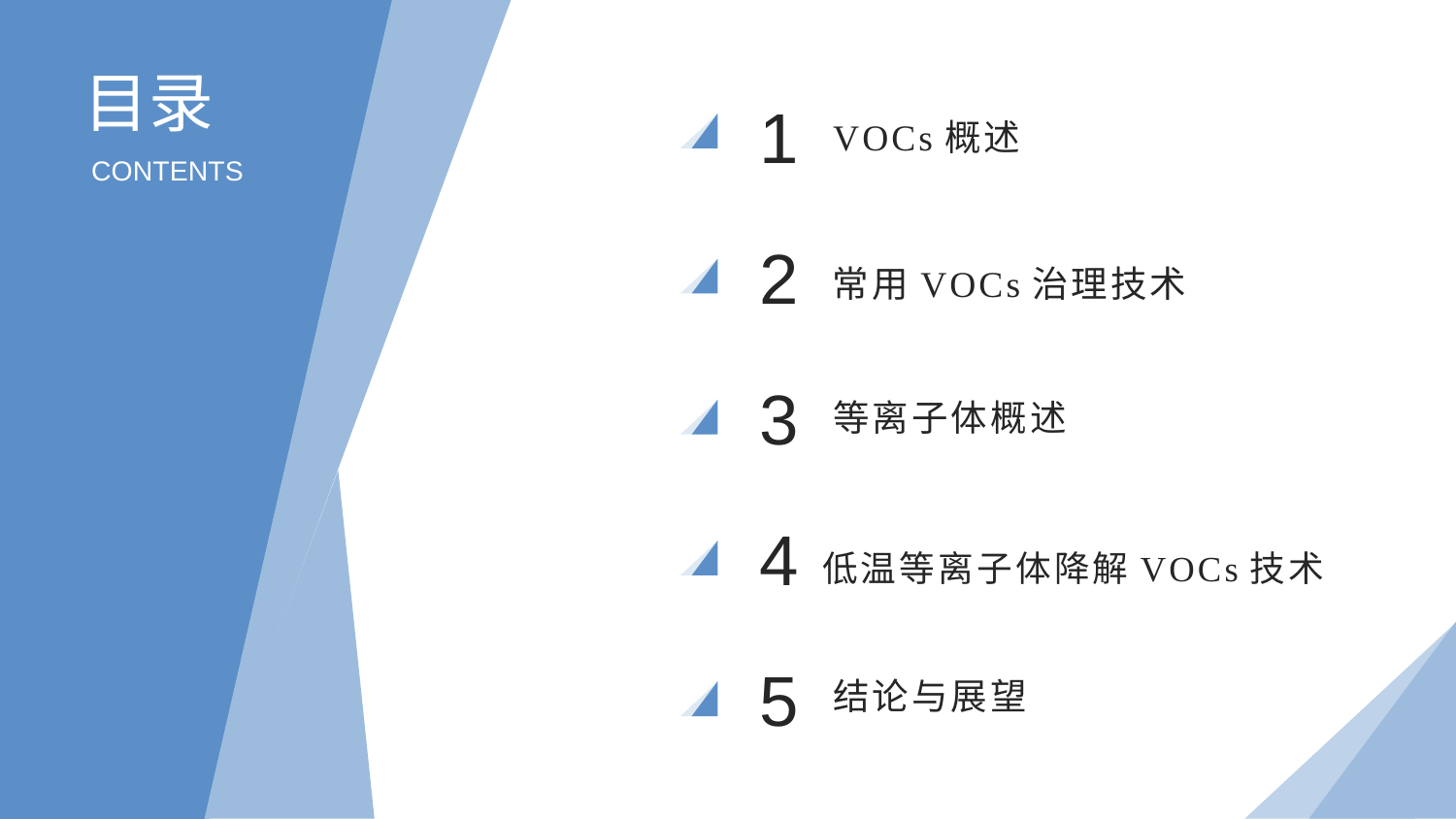

目录
1
VOCs概述

CONTENTS
2
常用VOCs治理技术

3
等离子体概述

4
低温等离子体降解VOCs技术

结论与展望
5